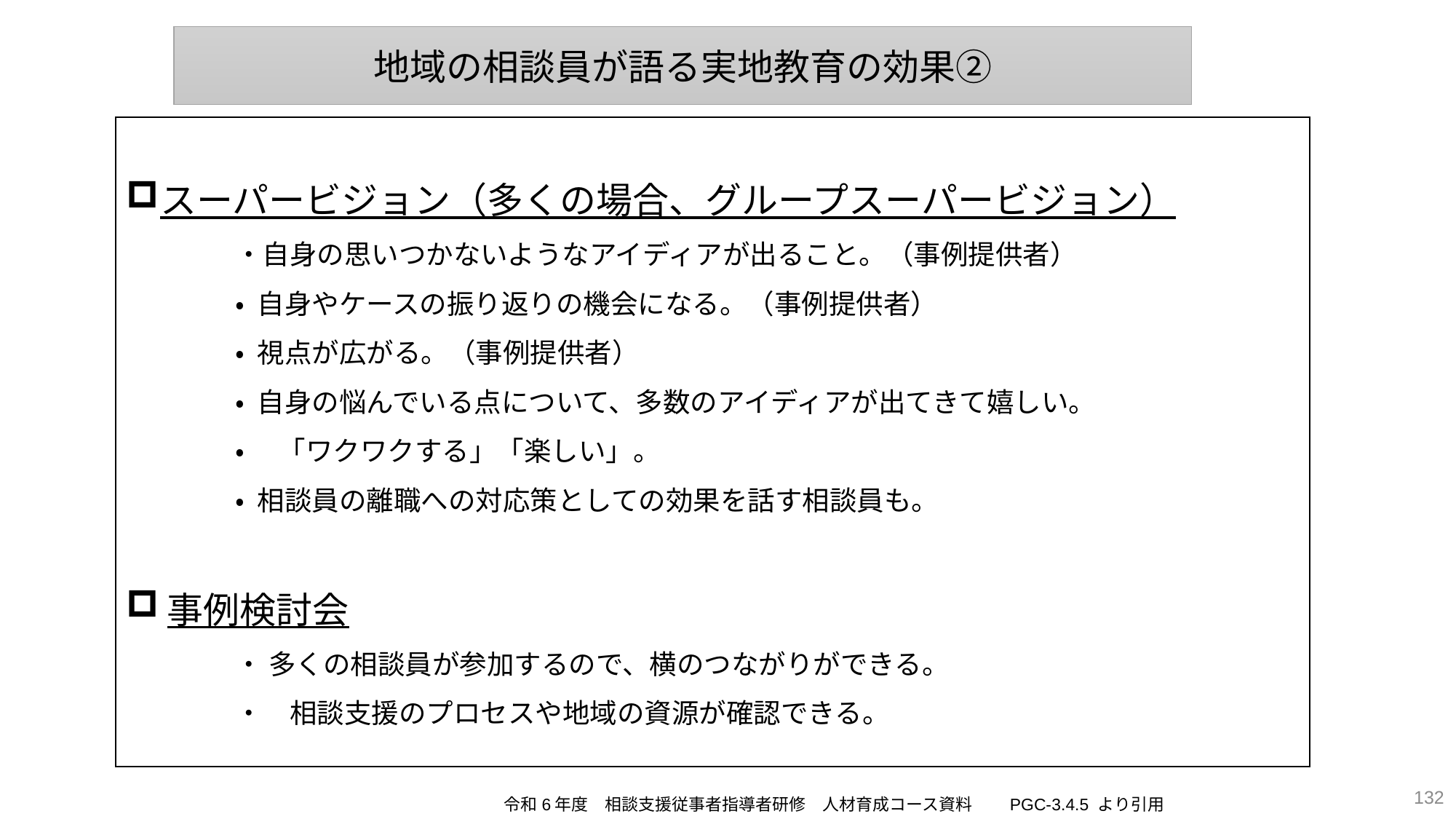

地域の相談員が語る実地教育の効果②
スーパービジョン（多くの場合、グループスーパービジョン）
	・自身の思いつかないようなアイディアが出ること。（事例提供者）
	• 自身やケースの振り返りの機会になる。（事例提供者）
	• 視点が広がる。（事例提供者）
	• 自身の悩んでいる点について、多数のアイディアが出てきて嬉しい。
	•　「ワクワクする」「楽しい」。
	• 相談員の離職への対応策としての効果を話す相談員も。

事例検討会
	・ 多くの相談員が参加するので、横のつながりができる。
	・　相談支援のプロセスや地域の資源が確認できる。
132
令和6年度　相談支援従事者指導者研修　人材育成コース資料　　PGC-3.4.5 より引用